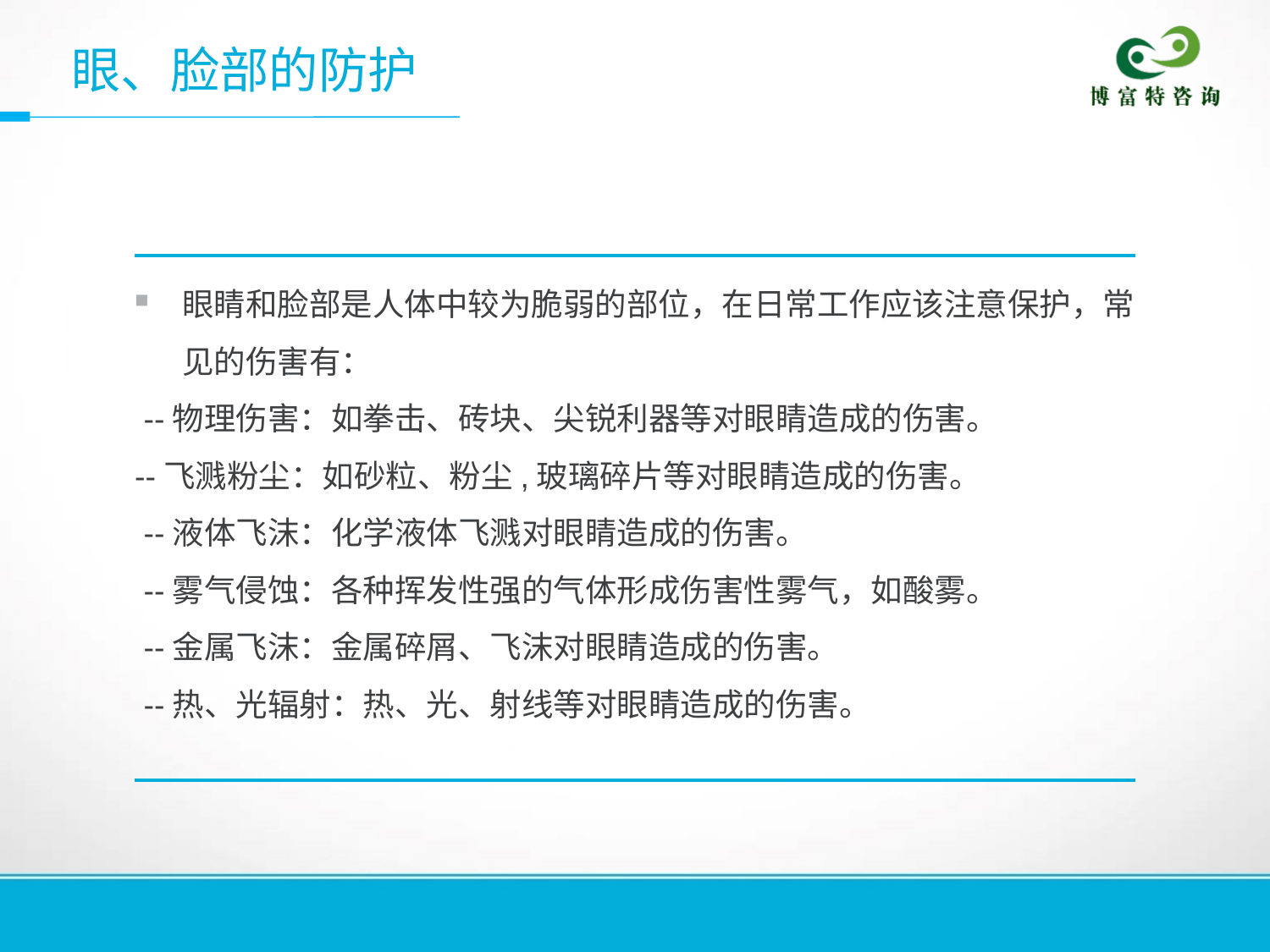

眼、脸部的防护
眼睛和脸部是人体中较为脆弱的部位，在日常工作应该注意保护，常见的伤害有：
 --物理伤害：如拳击、砖块、尖锐利器等对眼睛造成的伤害。
--飞溅粉尘：如砂粒、粉尘,玻璃碎片等对眼睛造成的伤害。
 --液体飞沫：化学液体飞溅对眼睛造成的伤害。
 --雾气侵蚀：各种挥发性强的气体形成伤害性雾气，如酸雾。
 --金属飞沫：金属碎屑、飞沫对眼睛造成的伤害。
 --热、光辐射：热、光、射线等对眼睛造成的伤害。